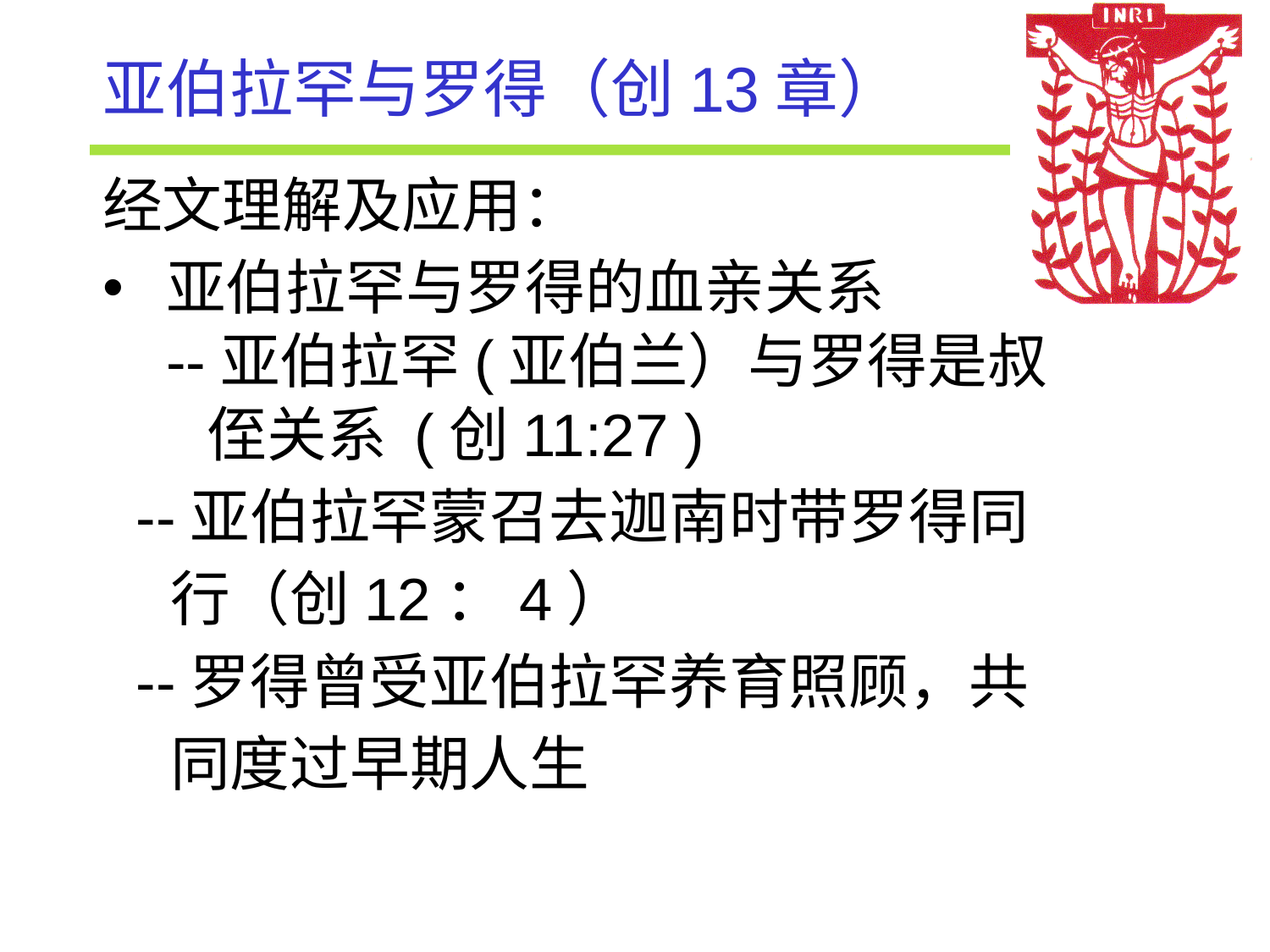

# 亚伯拉罕与罗得（创13章）
经文理解及应用：
亚伯拉罕与罗得的血亲关系
--亚伯拉罕(亚伯兰）与罗得是叔
  侄关系 (创11:27 )
  --亚伯拉罕蒙召去迦南时带罗得同
    行（创12：4）
  --罗得曾受亚伯拉罕养育照顾，共
    同度过早期人生